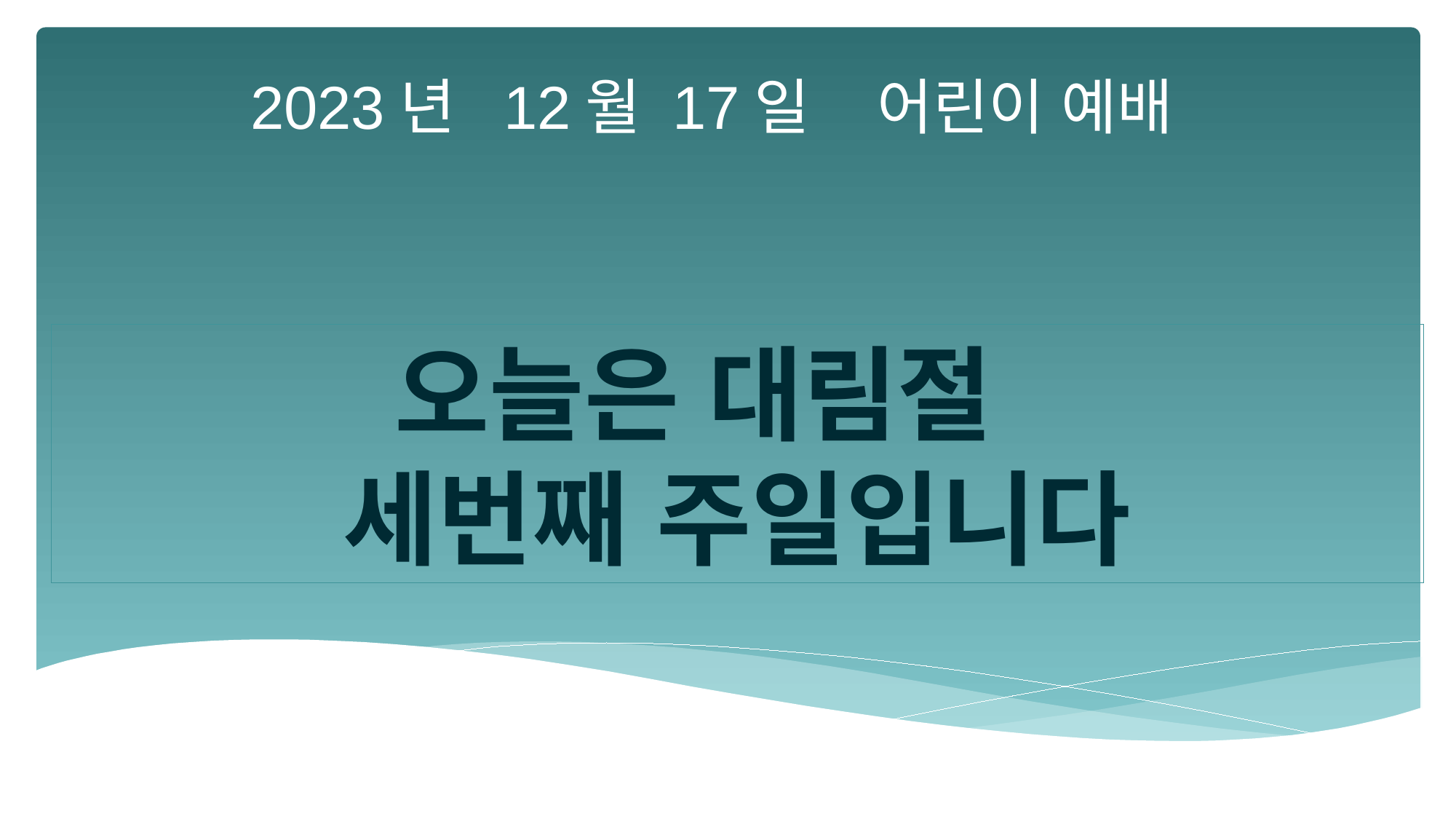

2023년  12월 17일    어린이 예배
오늘은 대림절
세번째 주일입니다